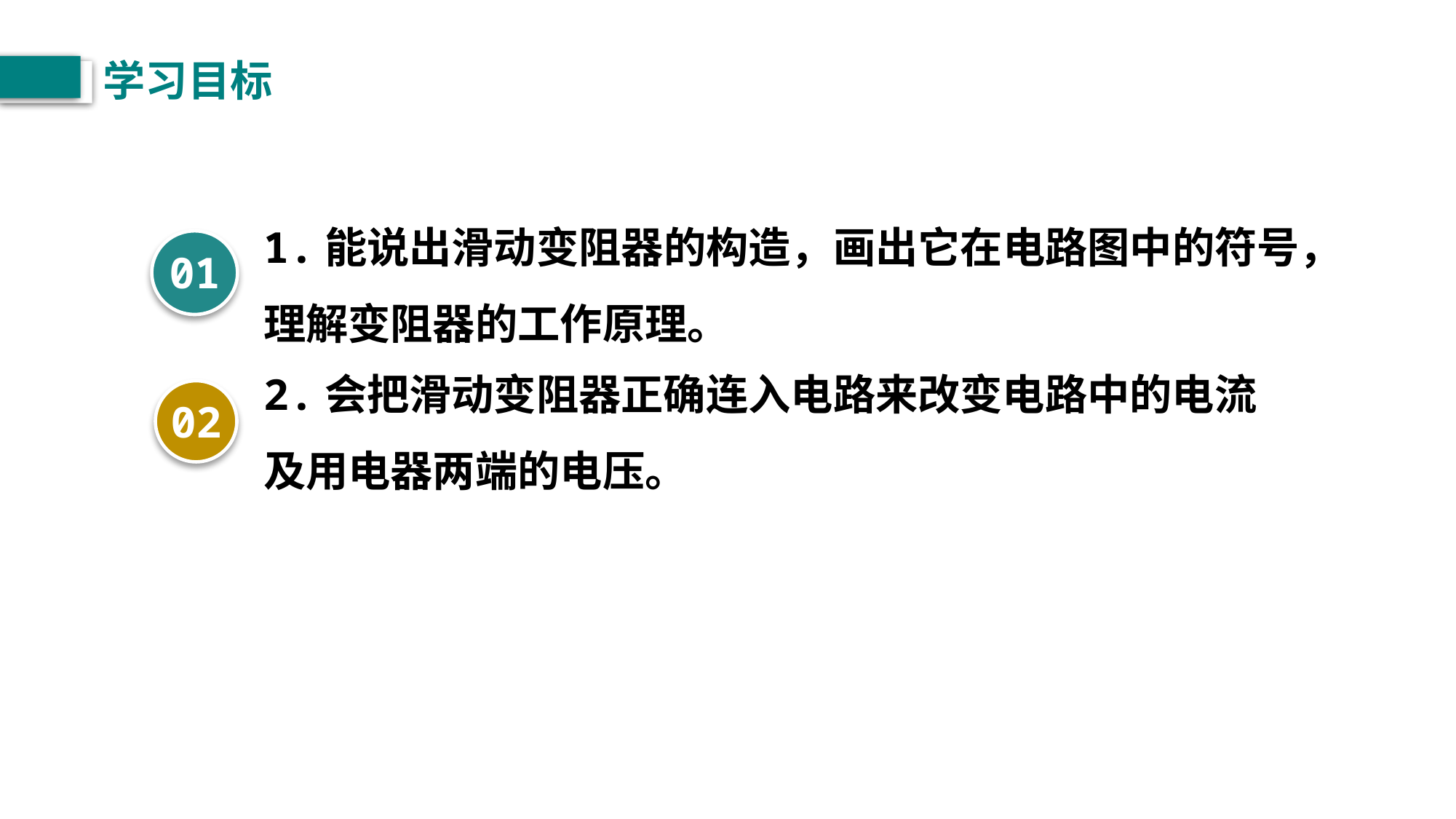

学习目标

1.能说出滑动变阻器的构造，画出它在电路图中的符号，理解变阻器的工作原理。

01
2.会把滑动变阻器正确连入电路来改变电路中的电流及用电器两端的电压。

02